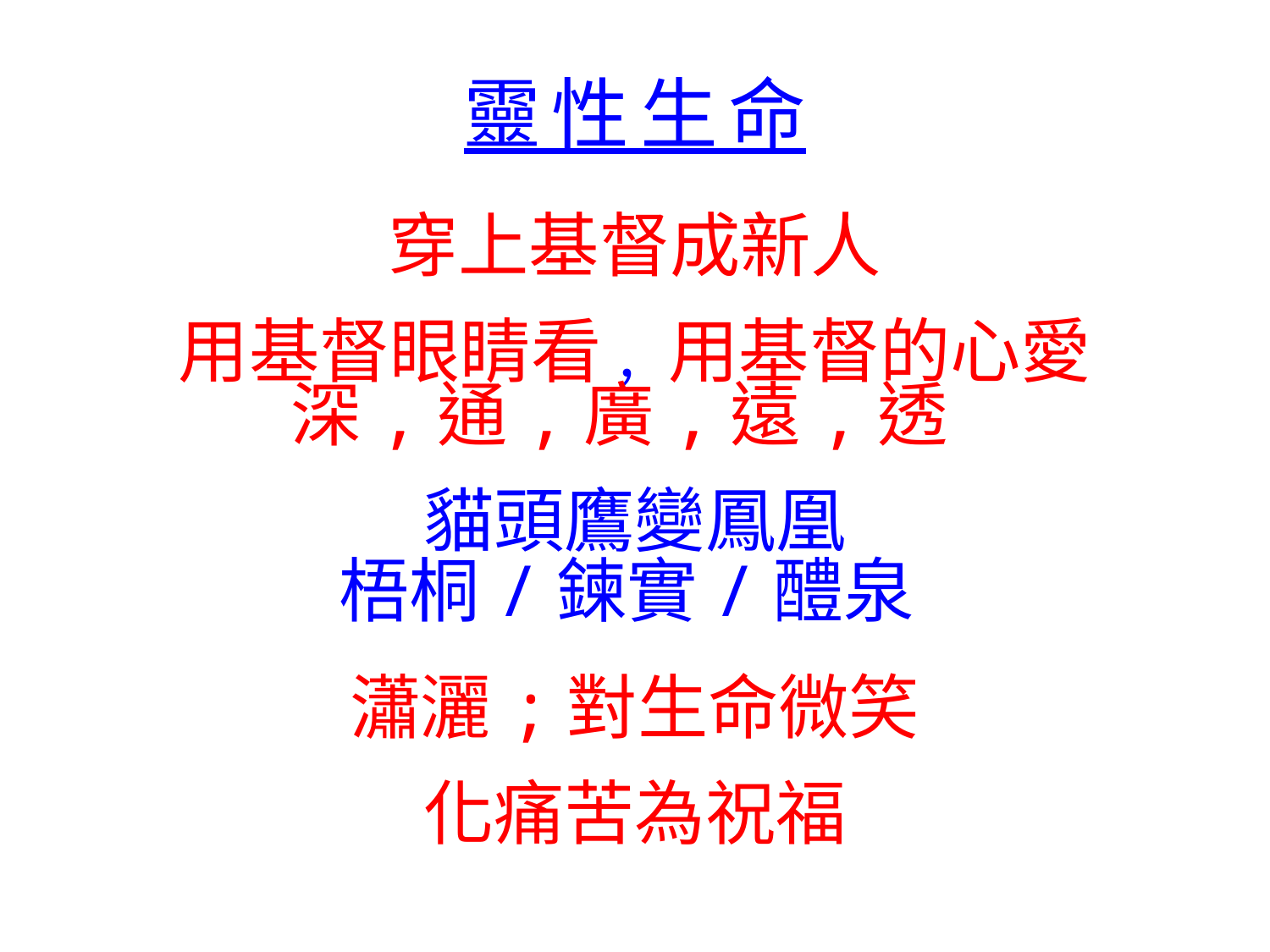

靈性生命
穿上基督成新人
用基督眼睛看, 用基督的心愛
深,通,廣,遠,透
貓頭鷹變鳳凰
梧桐/鍊實/醴泉
瀟灑;對生命微笑
化痛苦為祝福